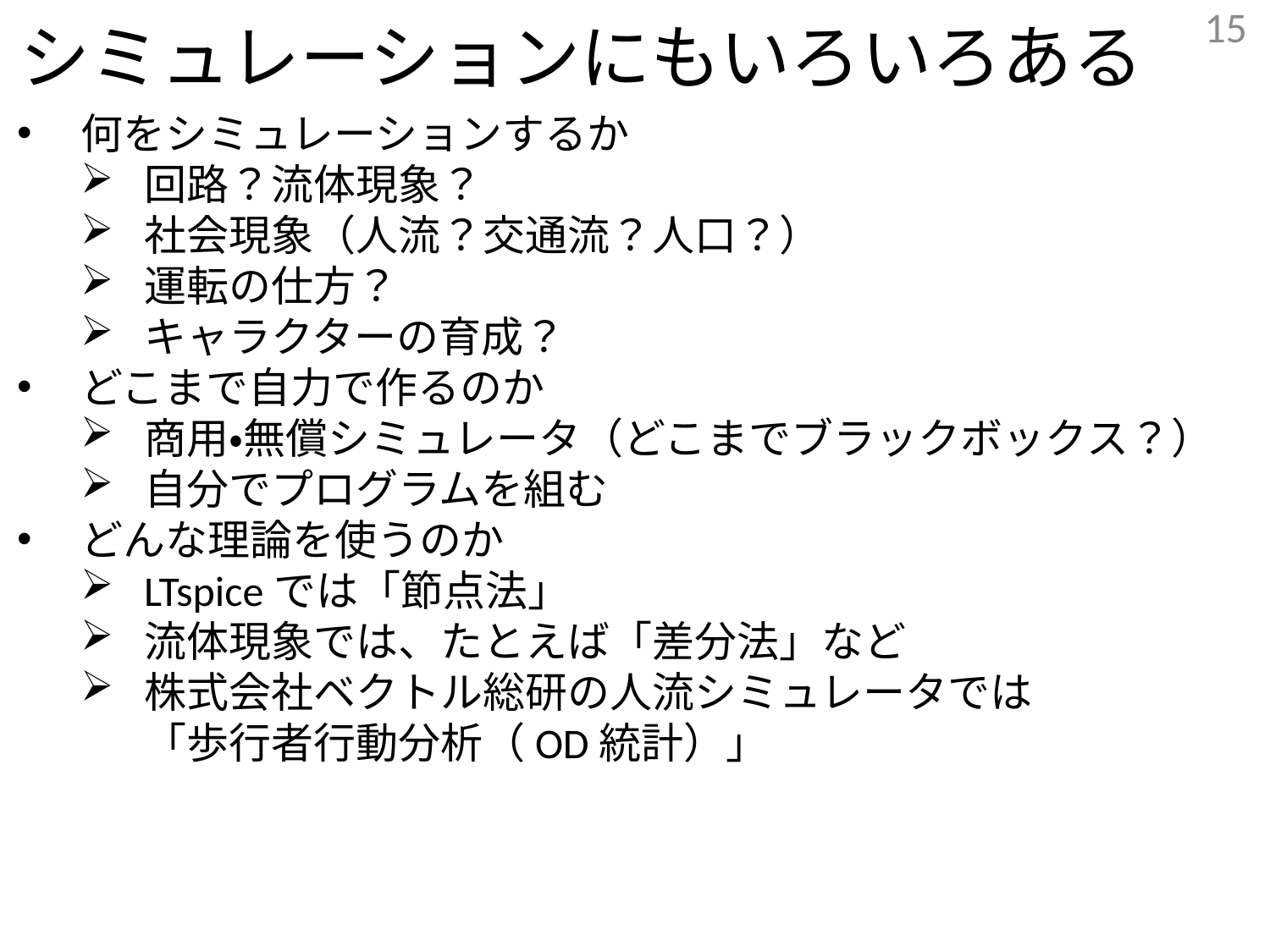

15
シミュレーションにもいろいろある
何をシミュレーションするか
回路？流体現象？
社会現象（人流？交通流？人口？）
運転の仕方？
キャラクターの育成？
どこまで自力で作るのか
商用・無償シミュレータ（どこまでブラックボックス？）
自分でプログラムを組む
どんな理論を使うのか
LTspiceでは「節点法」
流体現象では、たとえば「差分法」など
株式会社ベクトル総研の人流シミュレータでは
「歩行者行動分析（OD統計）」